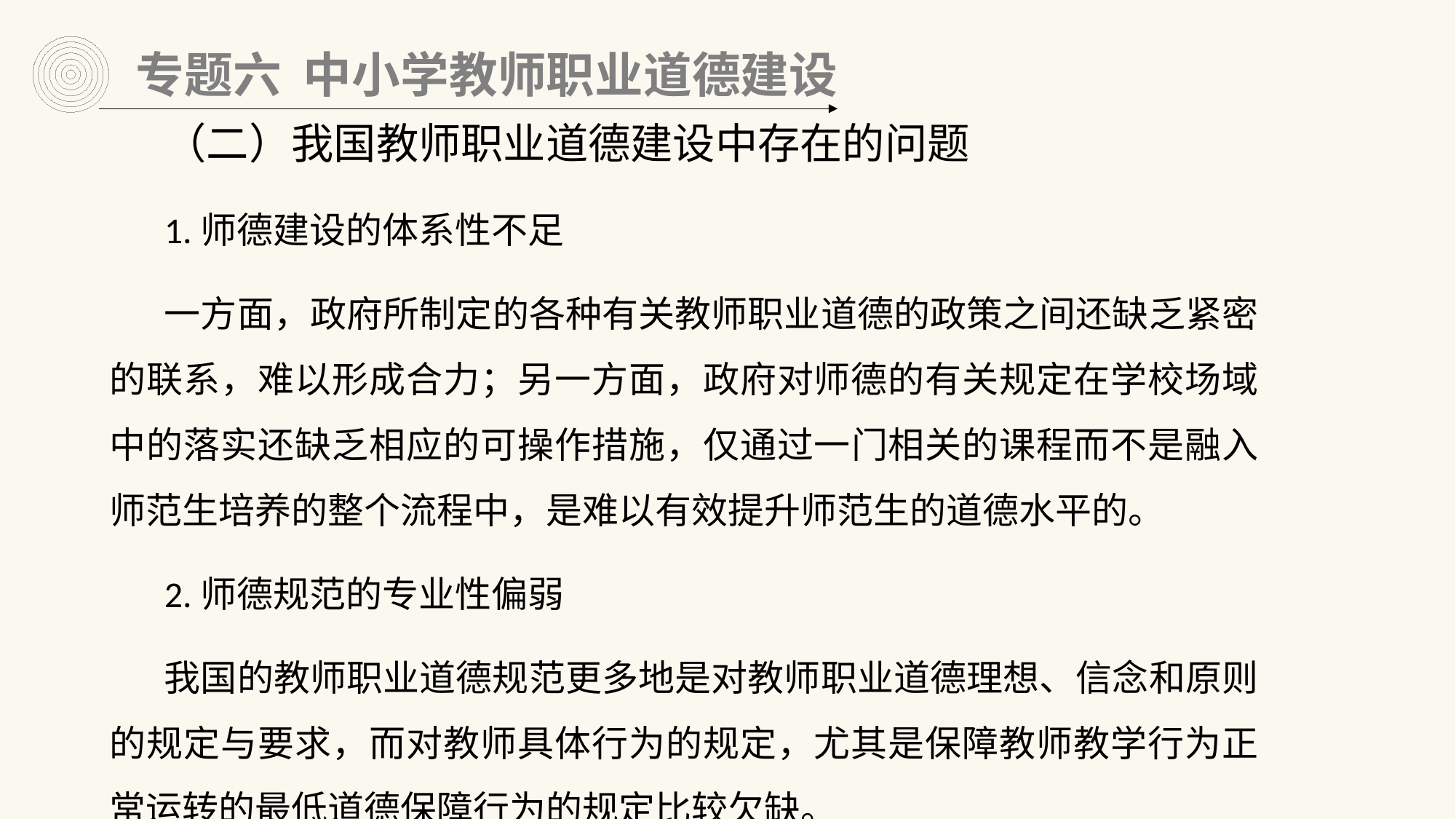

专题六  中小学教师职业道德建设
（二）我国教师职业道德建设中存在的问题
1.师德建设的体系性不足
一方面，政府所制定的各种有关教师职业道德的政策之间还缺乏紧密的联系，难以形成合力；另一方面，政府对师德的有关规定在学校场域中的落实还缺乏相应的可操作措施，仅通过一门相关的课程而不是融入师范生培养的整个流程中，是难以有效提升师范生的道德水平的。
2.师德规范的专业性偏弱
我国的教师职业道德规范更多地是对教师职业道德理想、信念和原则的规定与要求，而对教师具体行为的规定，尤其是保障教师教学行为正常运转的最低道德保障行为的规定比较欠缺。